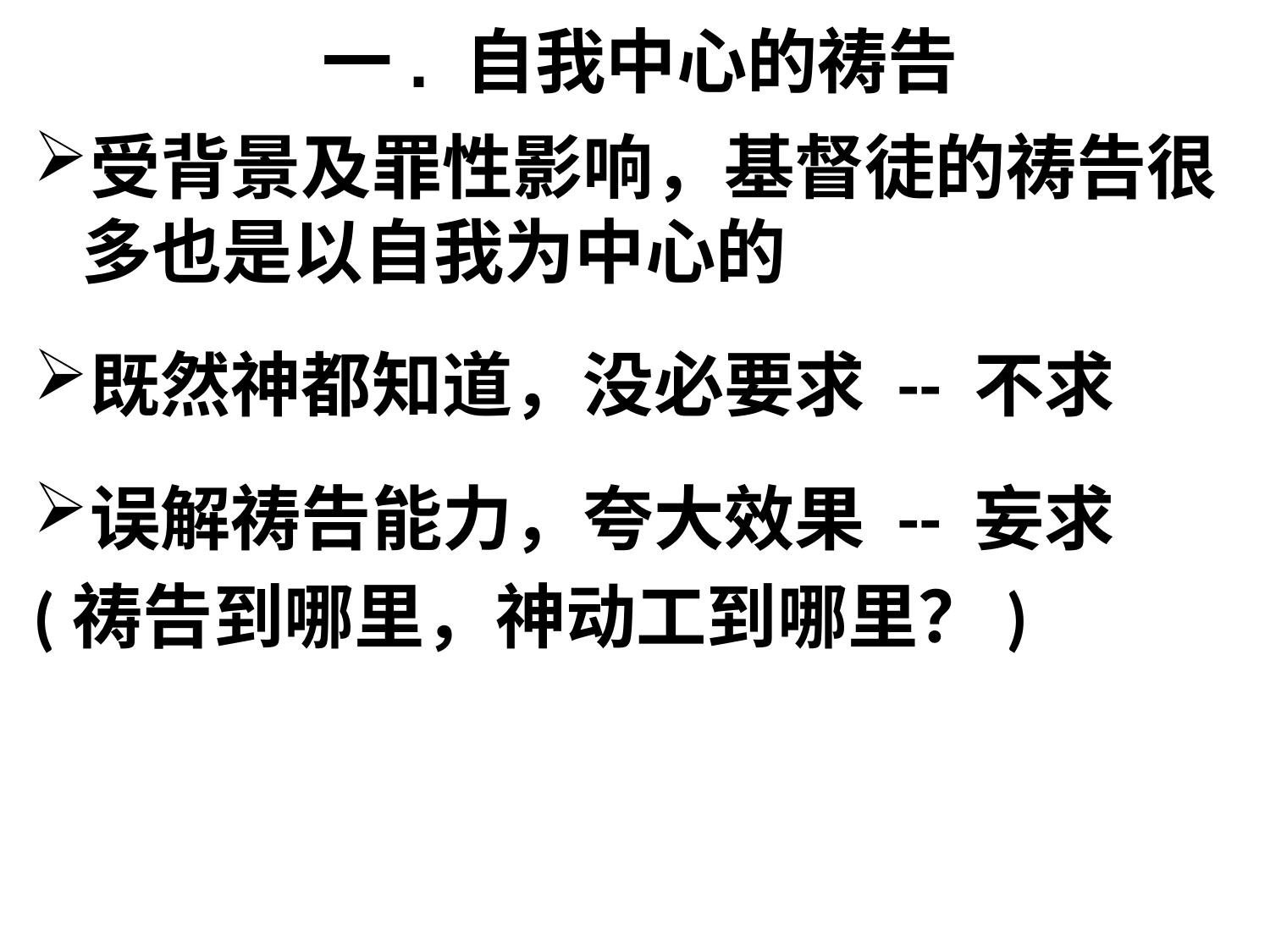

一. 自我中心的祷告
受背景及罪性影响，基督徒的祷告很多也是以自我为中心的

既然神都知道，没必要求 -- 不求

误解祷告能力，夸大效果 -- 妄求
(祷告到哪里，神动工到哪里？)